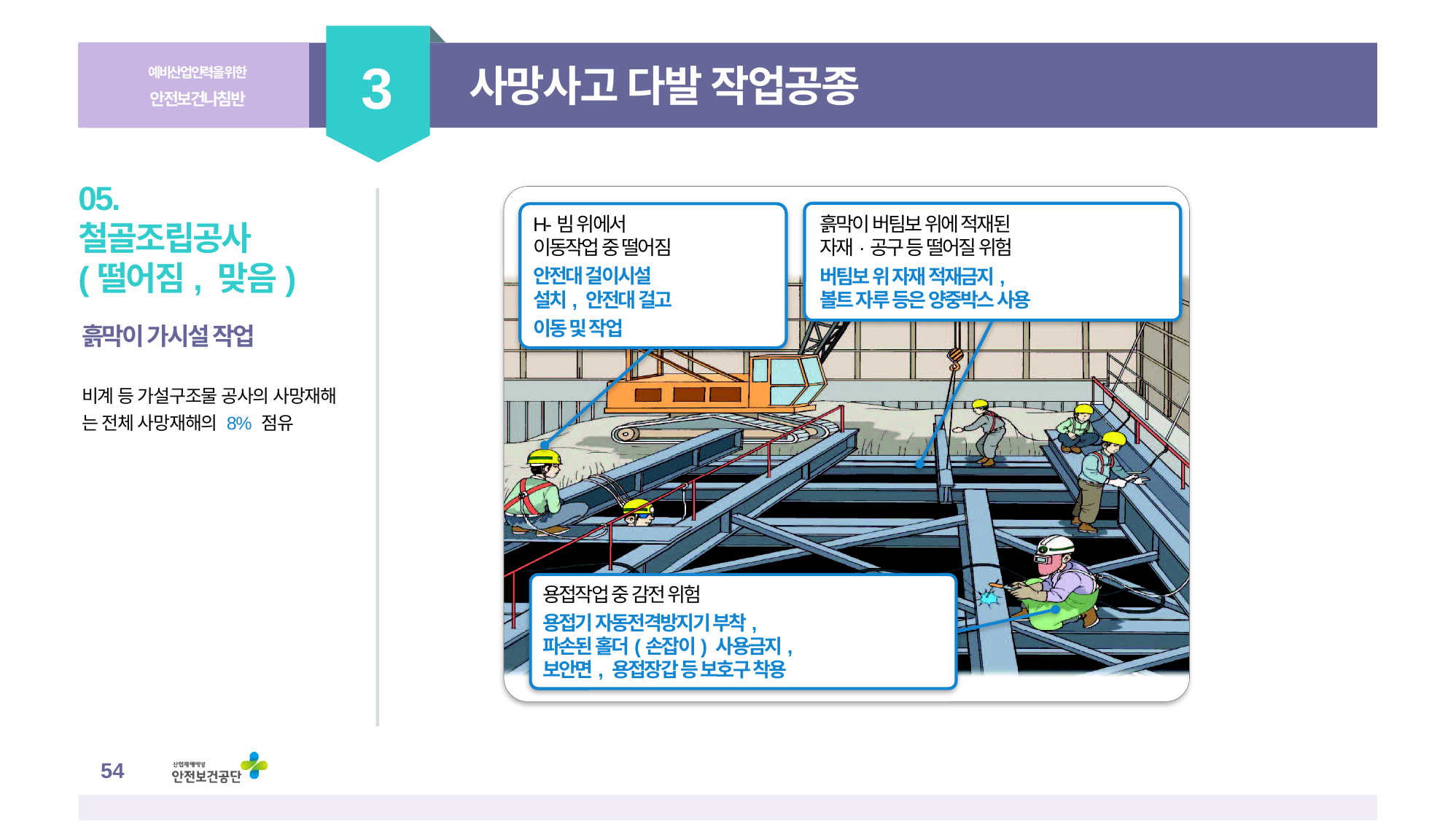

3
예비산업인력을 위한
안전보건나침반
사망사고 다발 작업공종

H-빔 위에서
이동작업 중 떨어짐
안전대 걸이시설
설치, 안전대 걸고
이동 및 작업
흙막이 버팀보 위에 적재된
자재·공구 등 떨어질 위험
버팀보 위 자재 적재금지,
볼트 자루 등은 양중박스 사용
용접작업 중 감전 위험
용접기 자동전격방지기 부착,
파손된 홀더(손잡이) 사용금지,
보안면, 용접장갑 등 보호구 착용
05.
철골조립공사
(떨어짐, 맞음)
흙막이 가시설 작업
비계 등 가설구조물 공사의 사망재해
는 전체 사망재해의 8% 점유